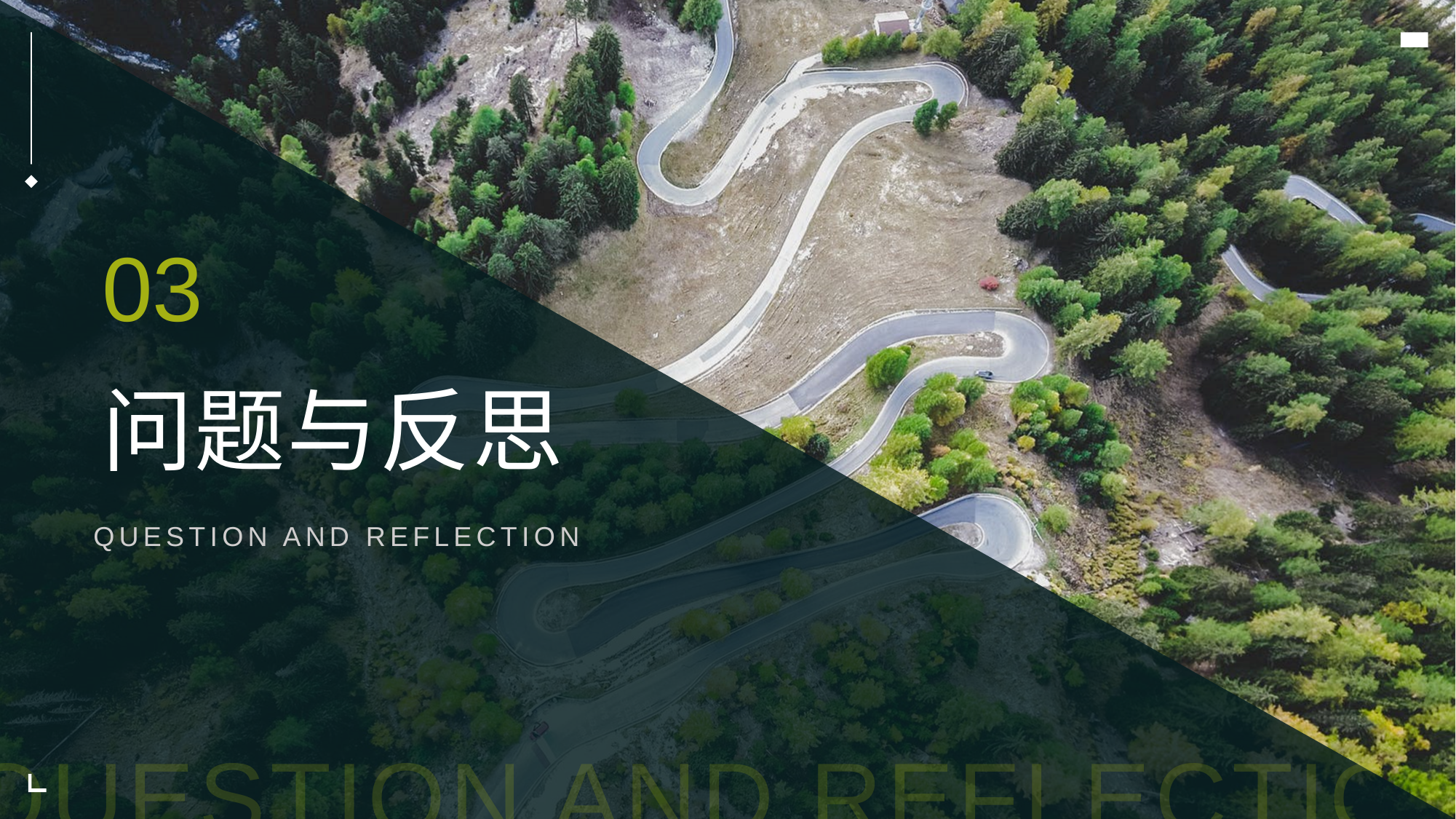

03
问题与反思
QUESTION AND REFLECTION
QUESTION AND REFLECTION